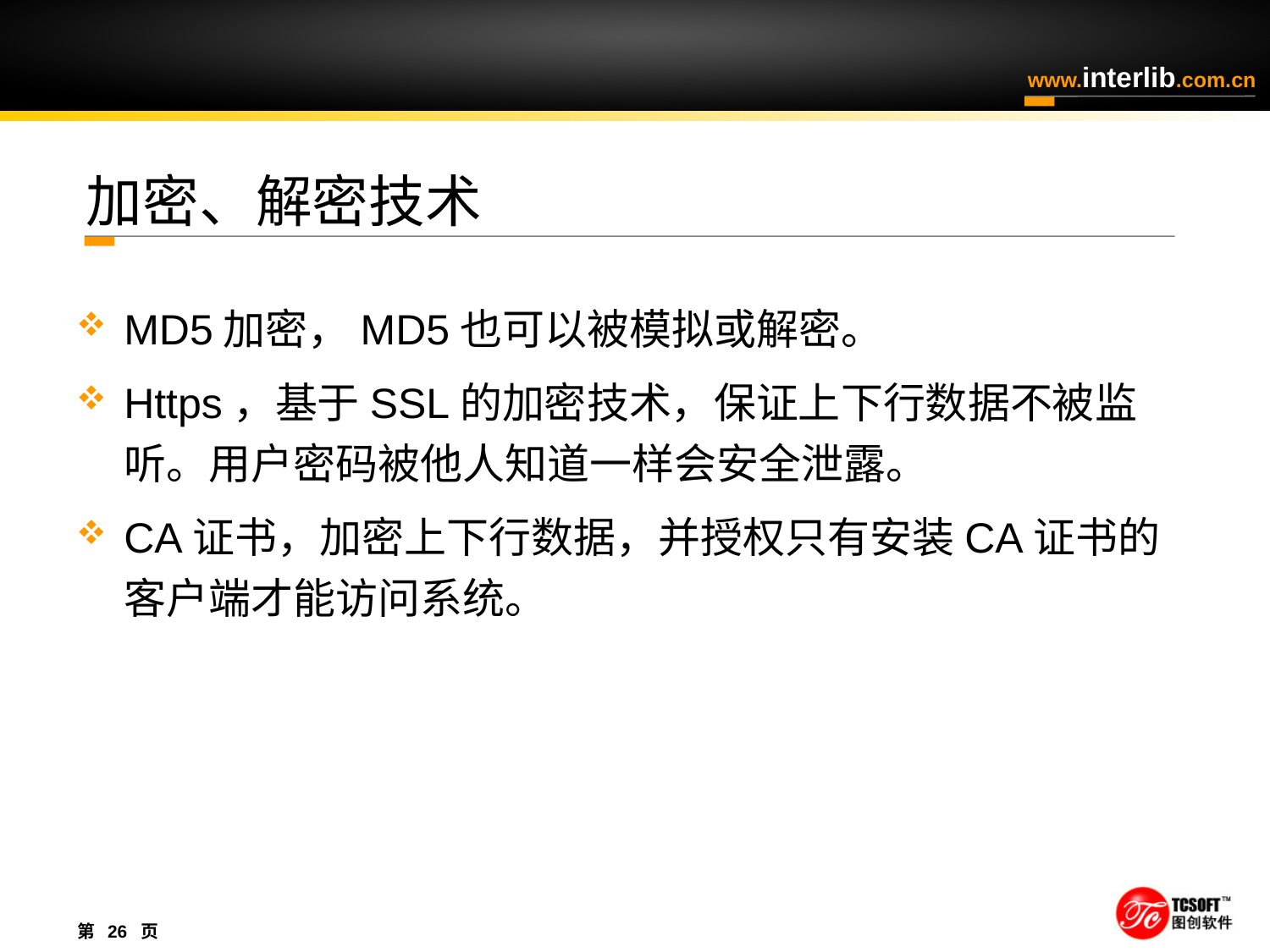

加密、解密技术

MD5加密，MD5也可以被模拟或解密。
Https，基于SSL的加密技术，保证上下行数据不被监听。用户密码被他人知道一样会安全泄露。
CA证书，加密上下行数据，并授权只有安装CA证书的客户端才能访问系统。